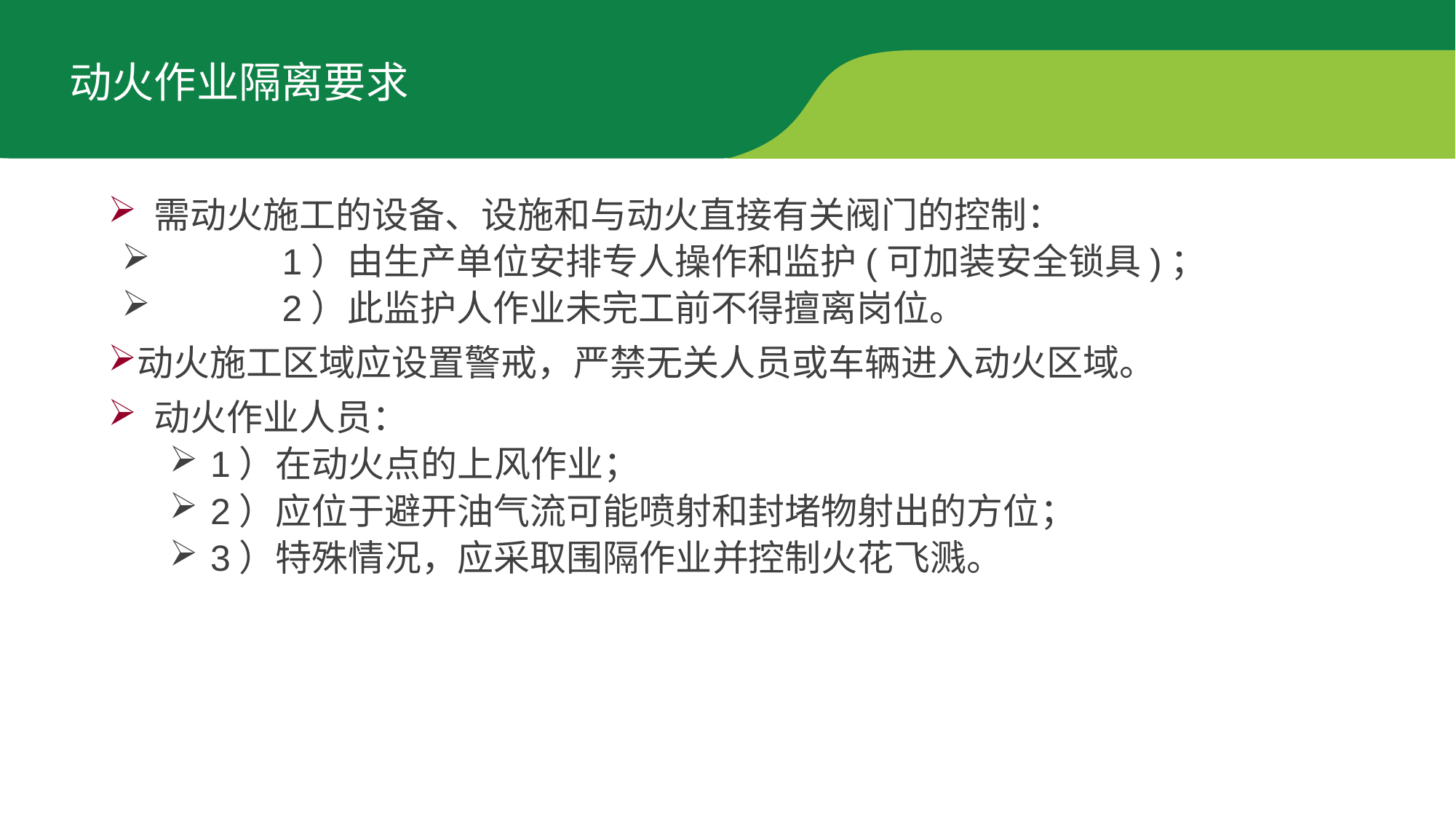

动火作业隔离要求

 需动火施工的设备、设施和与动火直接有关阀门的控制：
	 1）由生产单位安排专人操作和监护(可加装安全锁具)；
	 2）此监护人作业未完工前不得擅离岗位。
动火施工区域应设置警戒，严禁无关人员或车辆进入动火区域。
 动火作业人员：
1）在动火点的上风作业；
2）应位于避开油气流可能喷射和封堵物射出的方位；
3）特殊情况，应采取围隔作业并控制火花飞溅。